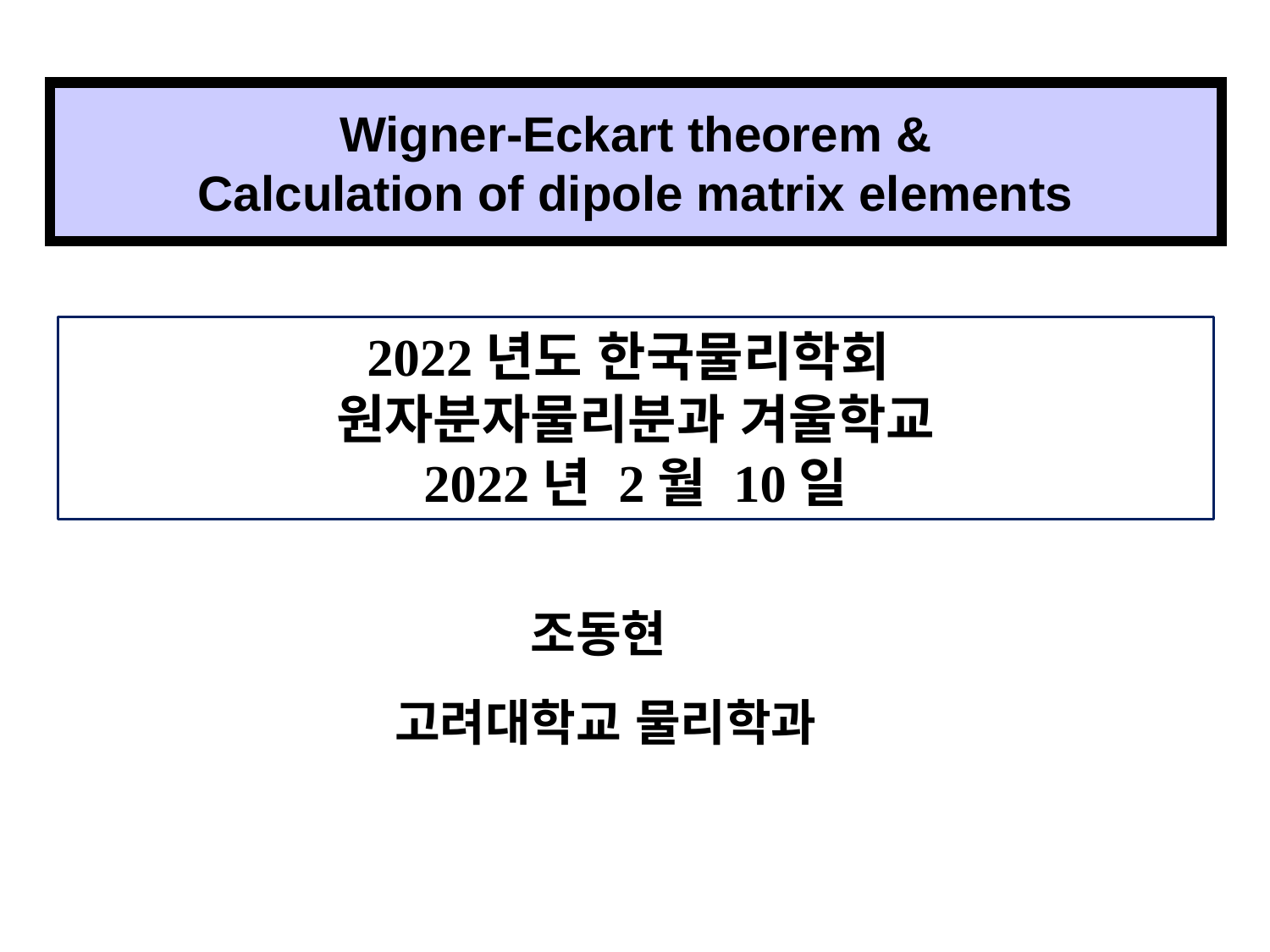

Wigner-Eckart theorem &
Calculation of dipole matrix elements
2022년도 한국물리학회
원자분자물리분과 겨울학교
2022년 2월 10일
조동현
고려대학교 물리학과